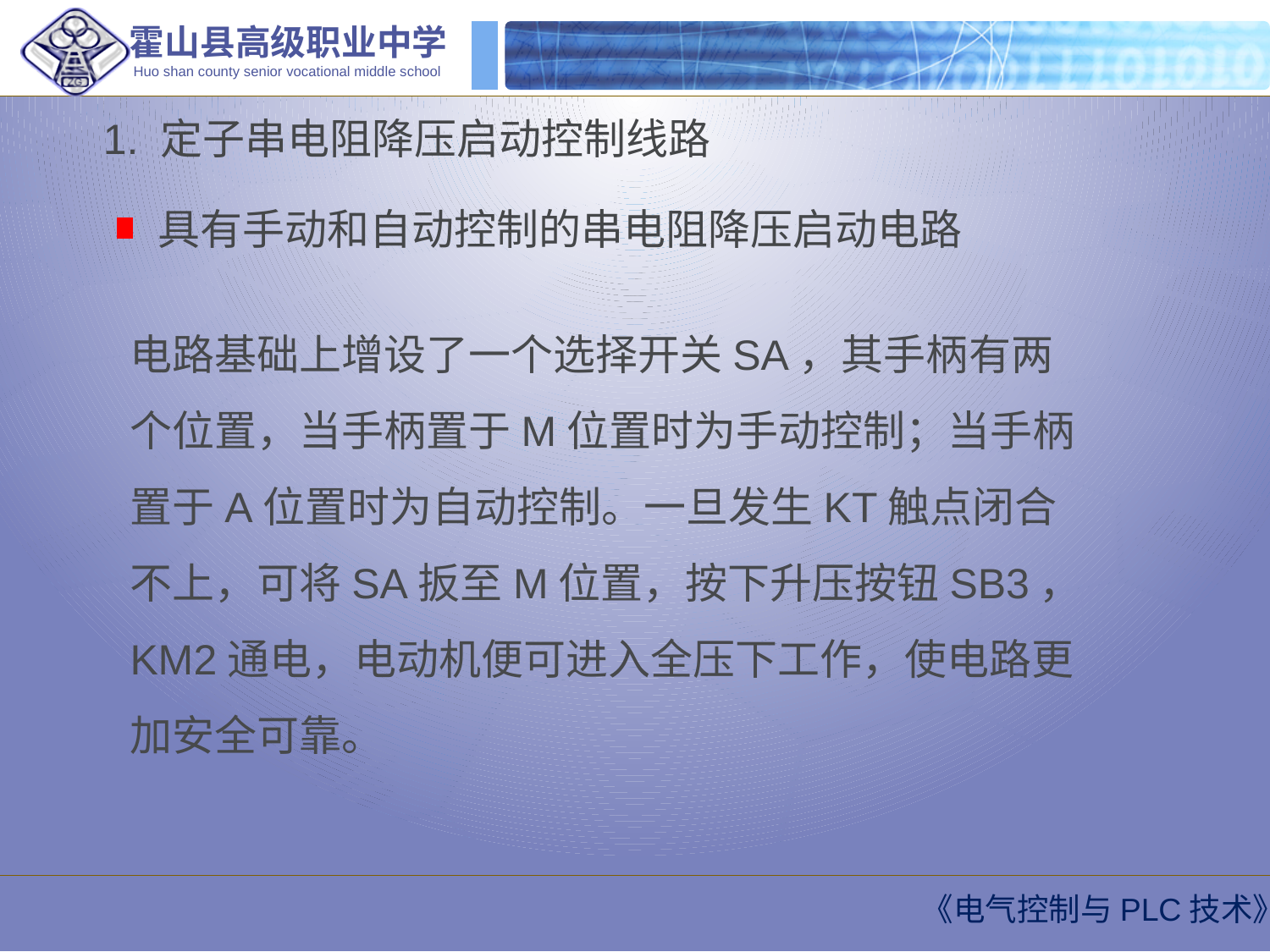

1. 定子串电阻降压启动控制线路
具有手动和自动控制的串电阻降压启动电路

电路基础上增设了一个选择开关SA，其手柄有两个位置，当手柄置于M位置时为手动控制；当手柄置于A位置时为自动控制。一旦发生KT触点闭合不上，可将SA扳至M位置，按下升压按钮SB3，KM2通电，电动机便可进入全压下工作，使电路更加安全可靠。